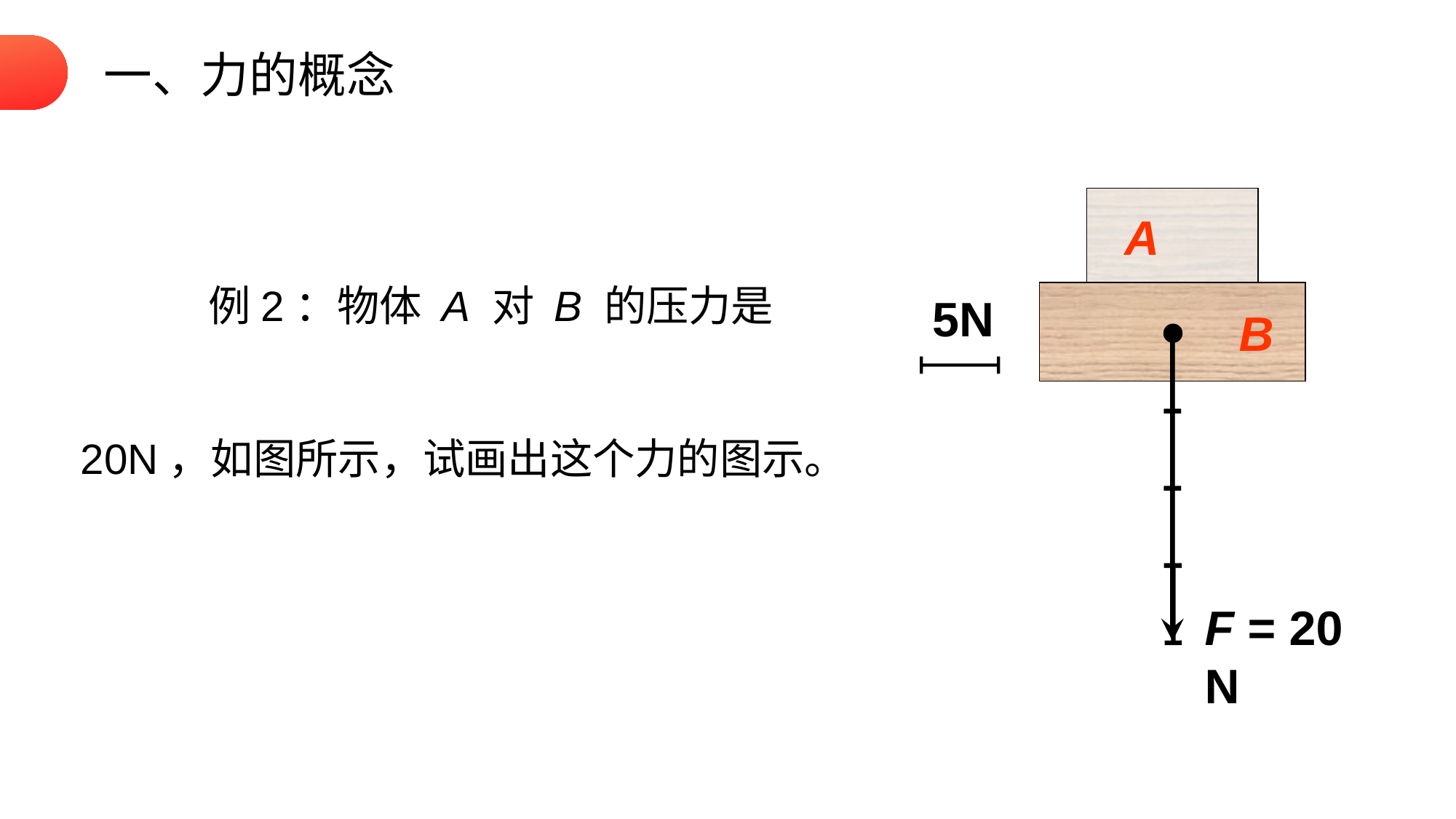

一、力的概念
例2：物体 A 对 B 的压力是 20N，如图所示，试画出这个力的图示。
  A
5N
              B

F = 20 N